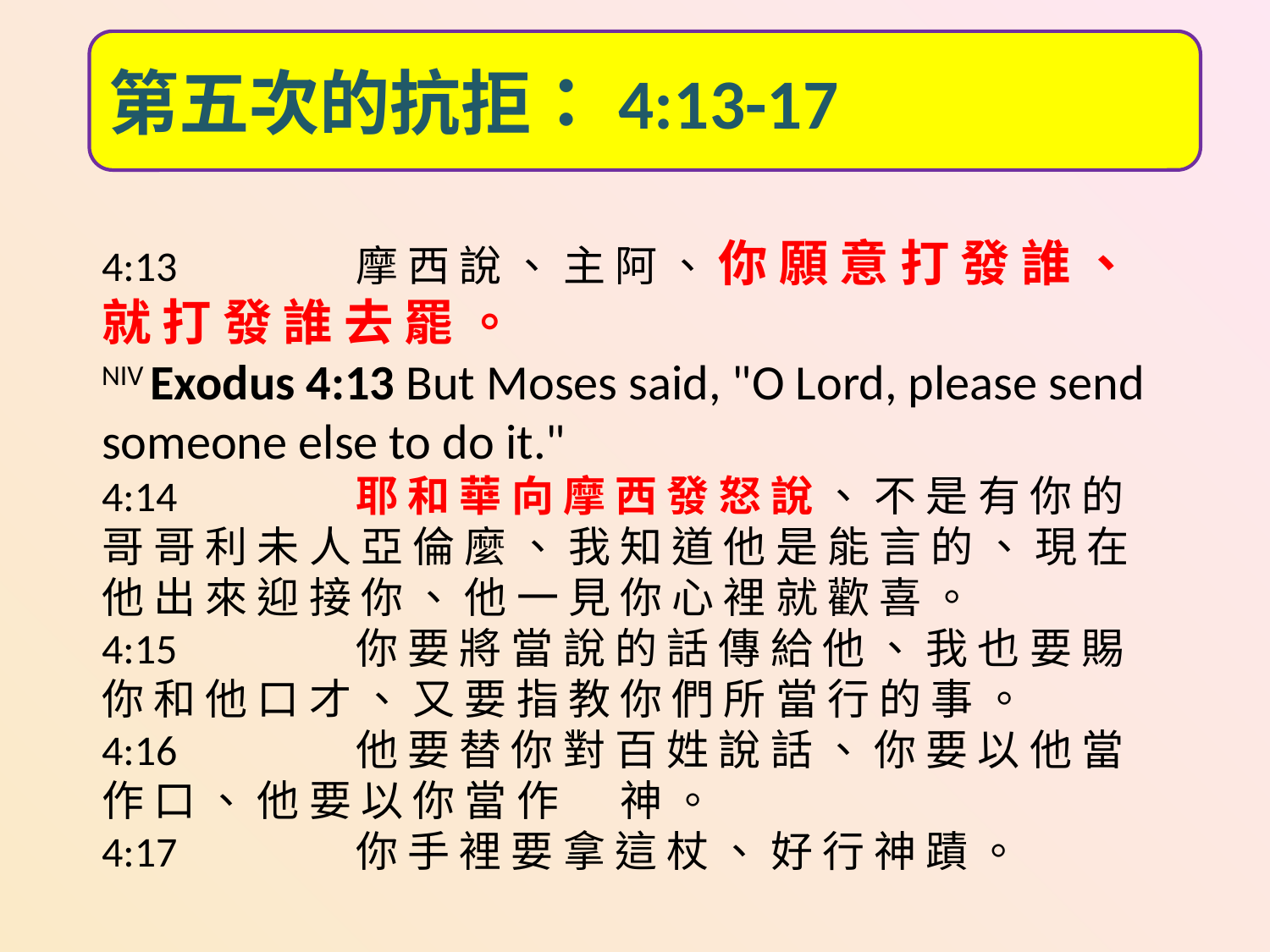

第五次的抗拒：4:13-17

4:13	  	摩 西 說 、 主 阿 、 你 願 意 打 發 誰 、 就 打 發 誰 去 罷 。
NIV Exodus 4:13 But Moses said, "O Lord, please send someone else to do it."
4:14	  	耶 和 華 向 摩 西 發 怒 說 、 不 是 有 你 的 哥 哥 利 未 人 亞 倫 麼 、 我 知 道 他 是 能 言 的 、 現 在 他 出 來 迎 接 你 、 他 一 見 你 心 裡 就 歡 喜 。
4:15	  	你 要 將 當 說 的 話 傳 給 他 、 我 也 要 賜 你 和 他 口 才 、 又 要 指 教 你 們 所 當 行 的 事 。
4:16	  	他 要 替 你 對 百 姓 說 話 、 你 要 以 他 當 作 口 、 他 要 以 你 當 作 　 神 。
4:17	  	你 手 裡 要 拿 這 杖 、 好 行 神 蹟 。